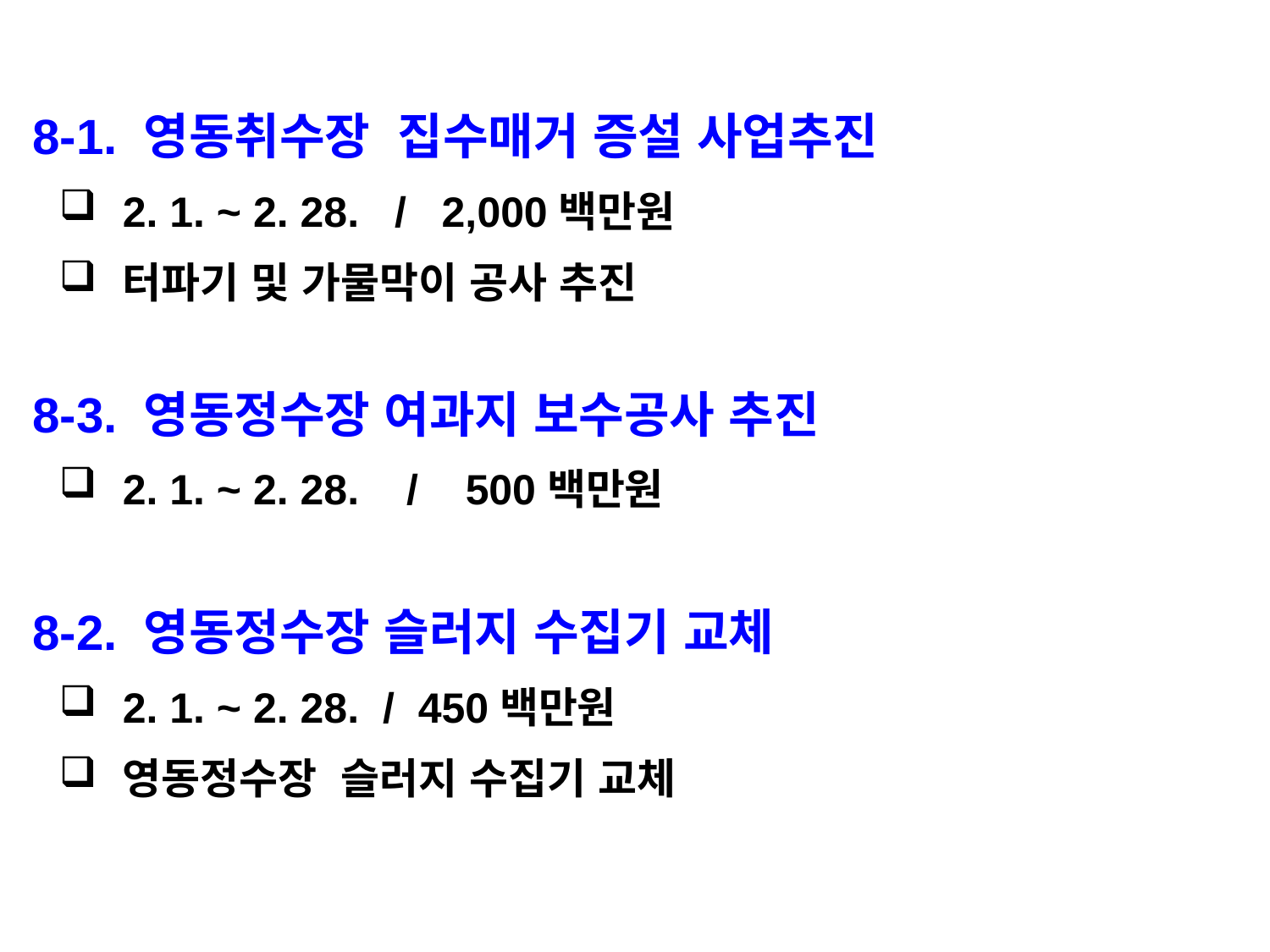

8-1. 영동취수장  집수매거 증설 사업추진
2. 1. ~ 2. 28.   /   2,000백만원
터파기 및 가물막이 공사 추진
8-3. 영동정수장 여과지 보수공사 추진
2. 1. ~ 2. 28.    /    500백만원
8-2. 영동정수장 슬러지 수집기 교체
2. 1. ~ 2. 28.  /  450백만원
영동정수장  슬러지 수집기 교체